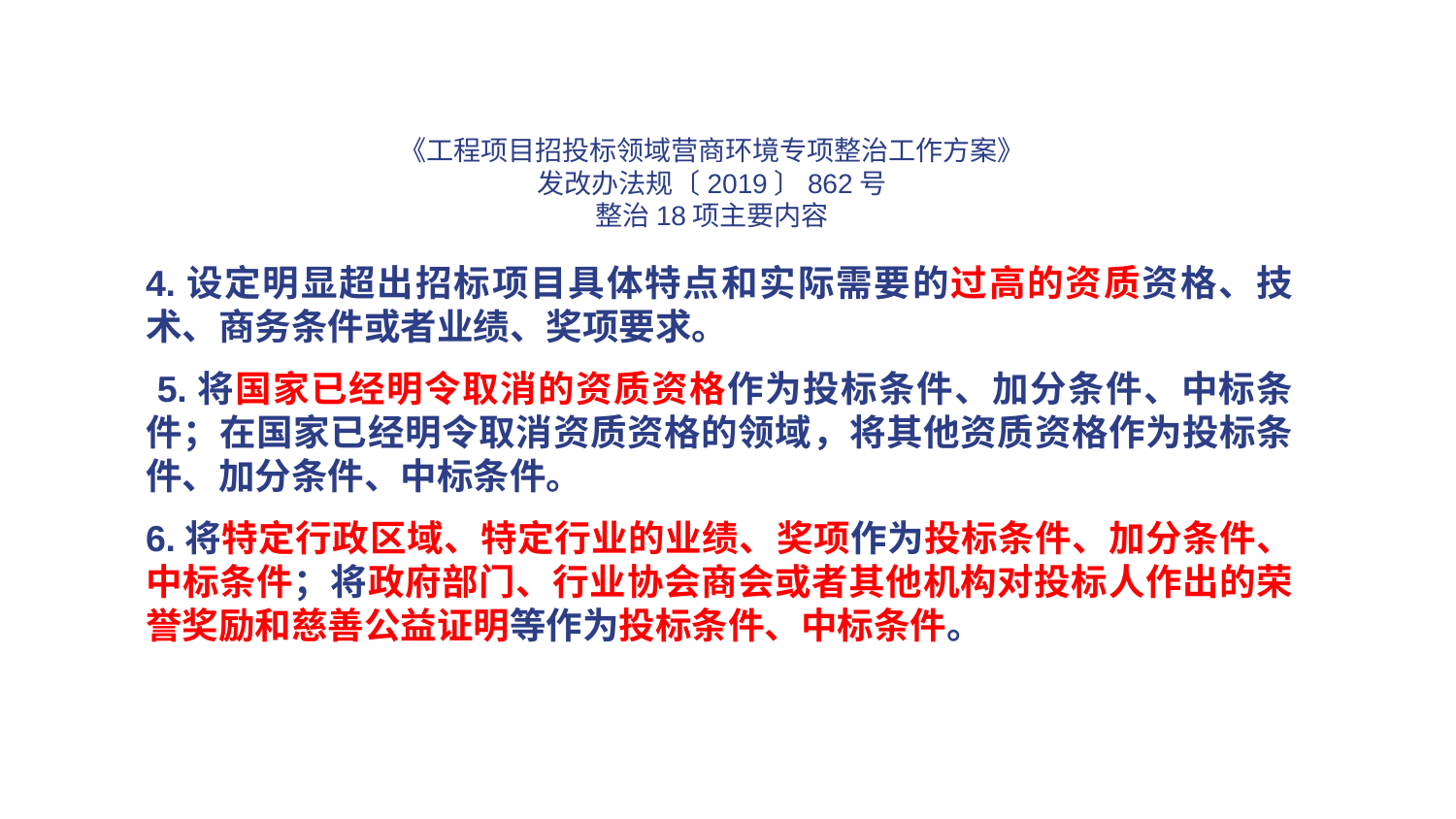

# 《工程项目招投标领域营商环境专项整治工作方案》 发改办法规〔2019〕862号 整治18项主要内容
4.设定明显超出招标项目具体特点和实际需要的过高的资质资格、技术、商务条件或者业绩、奖项要求。
 5.将国家已经明令取消的资质资格作为投标条件、加分条件、中标条件；在国家已经明令取消资质资格的领域，将其他资质资格作为投标条件、加分条件、中标条件。
6.将特定行政区域、特定行业的业绩、奖项作为投标条件、加分条件、中标条件；将政府部门、行业协会商会或者其他机构对投标人作出的荣誉奖励和慈善公益证明等作为投标条件、中标条件。